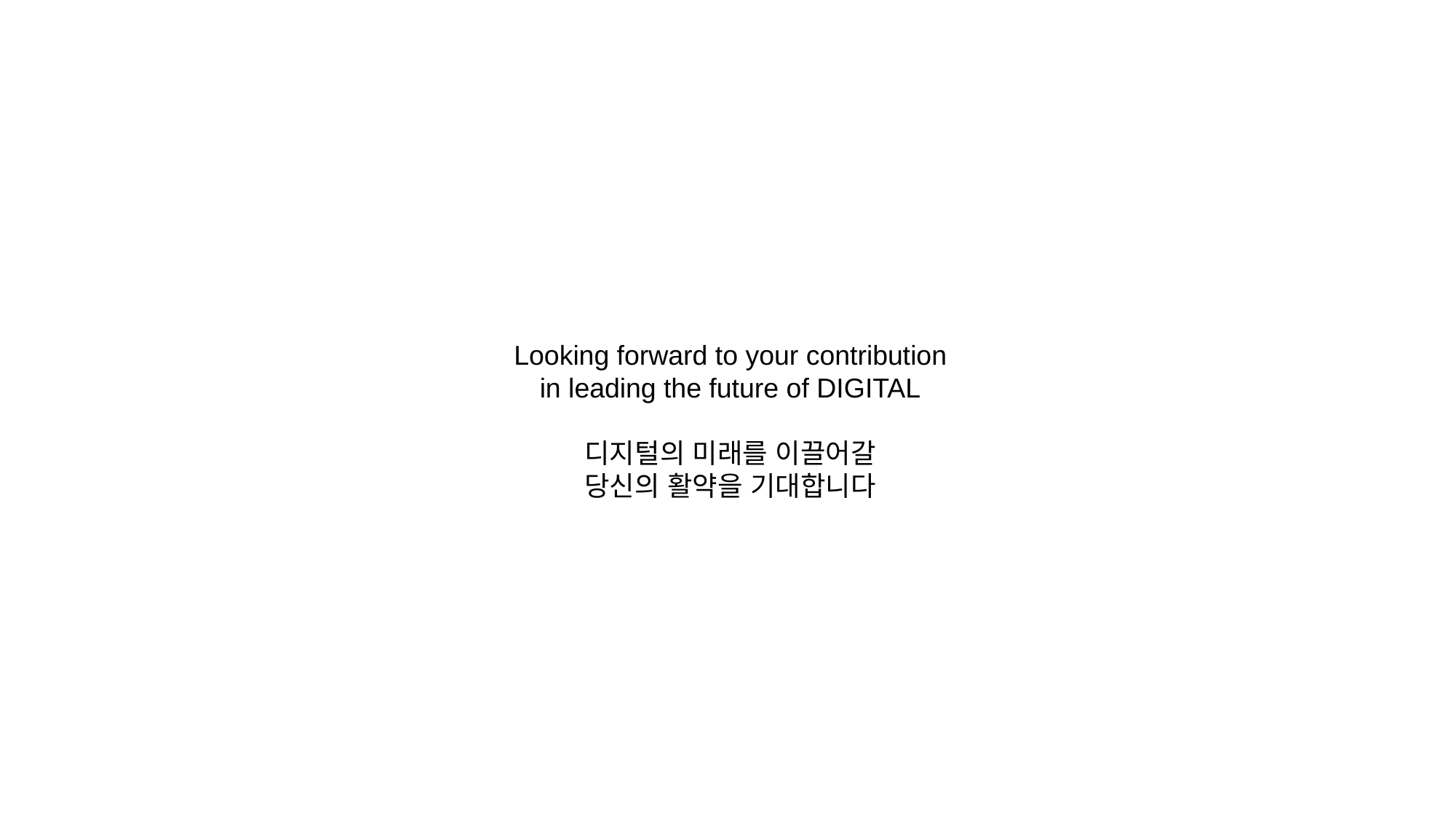

Looking forward to your contribution
in leading the future of DIGITAL

디지털의 미래를 이끌어갈
당신의 활약을 기대합니다